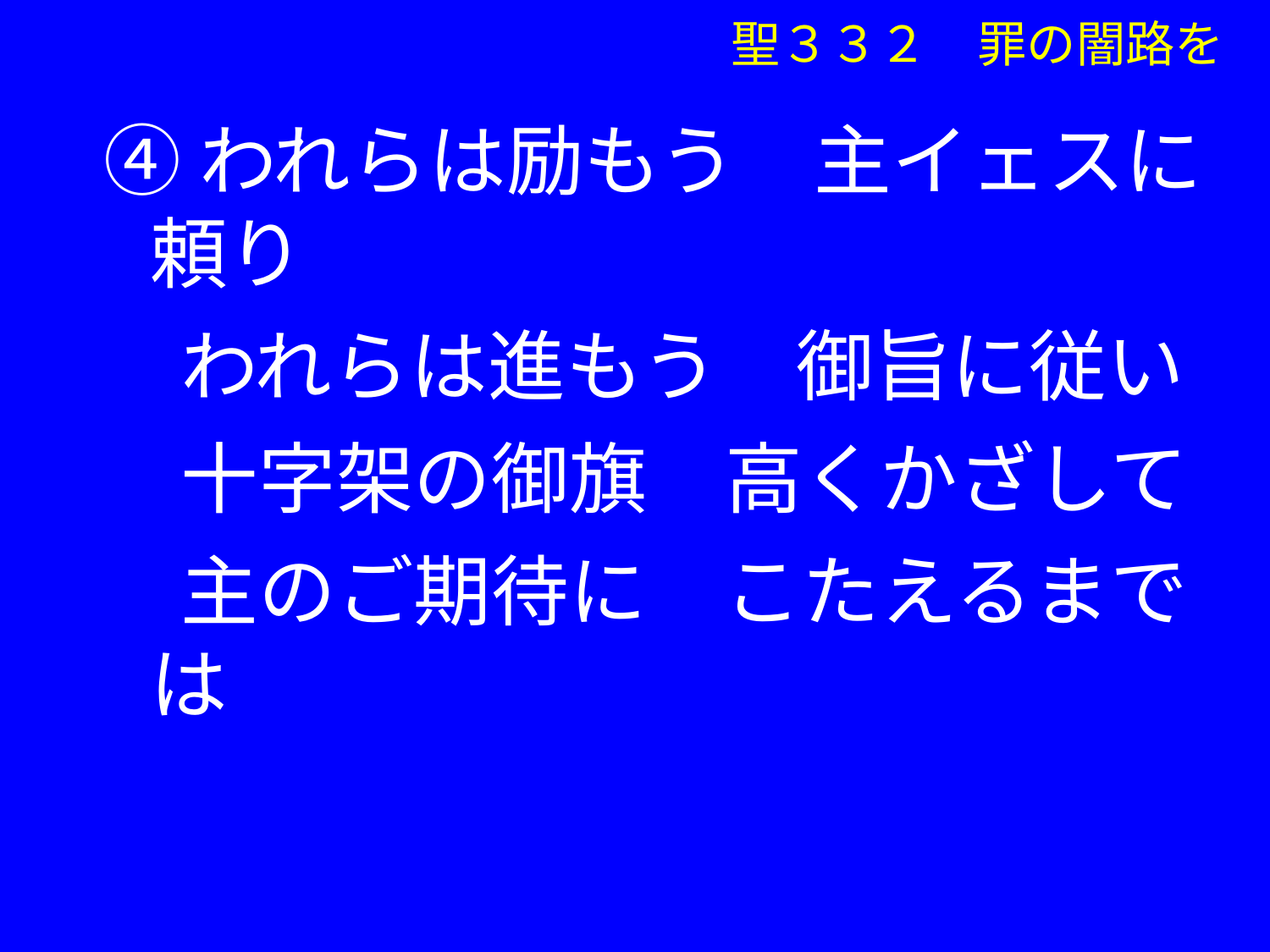

④われらは励もう　主イェスに頼り
　われらは進もう　御旨に従い
　十字架の御旗　高くかざして
　主のご期待に　こたえるまでは

聖３３２　罪の闇路を